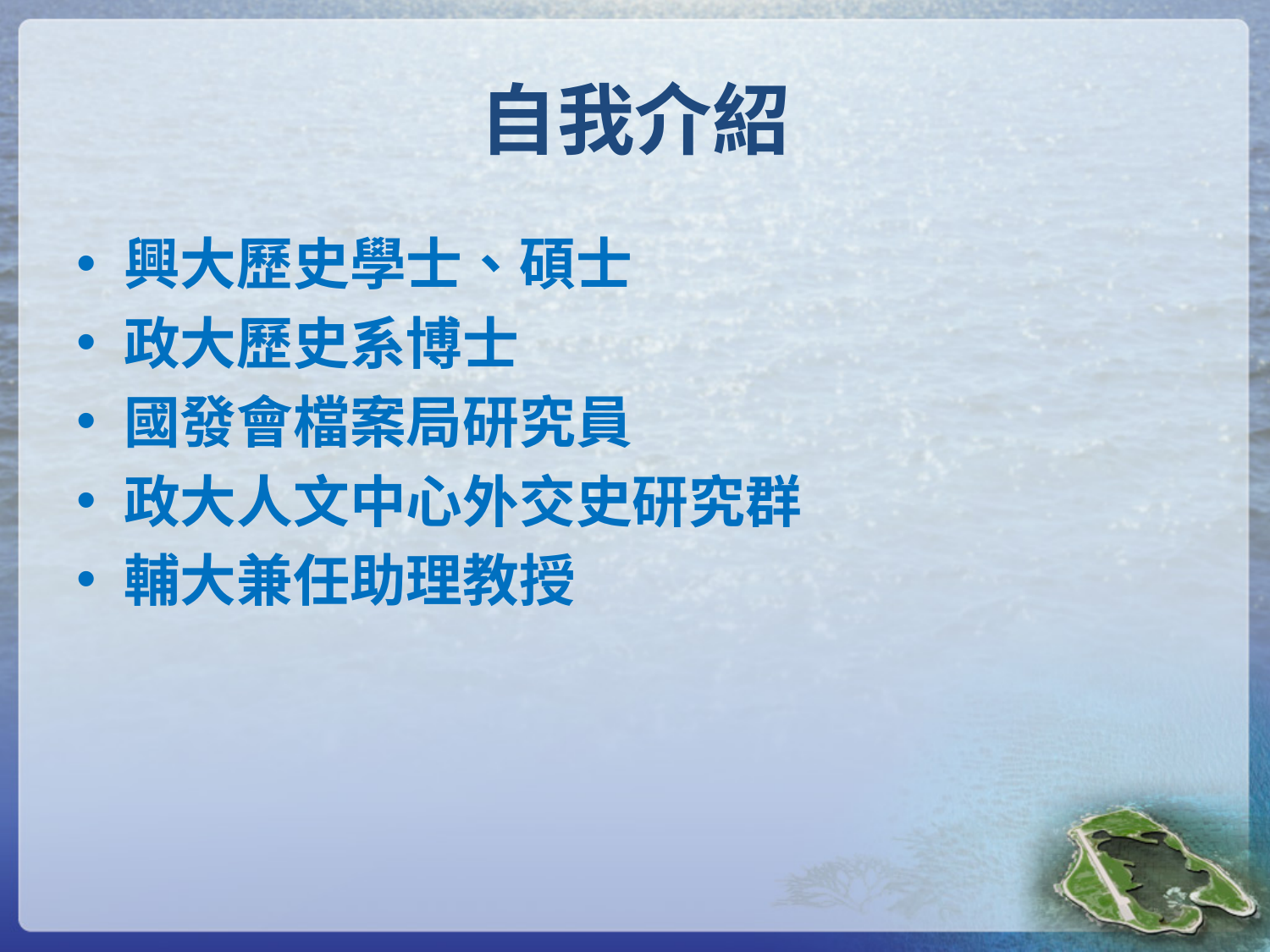

# 自我介紹
興大歷史學士、碩士
政大歷史系博士
國發會檔案局研究員
政大人文中心外交史研究群
輔大兼任助理教授